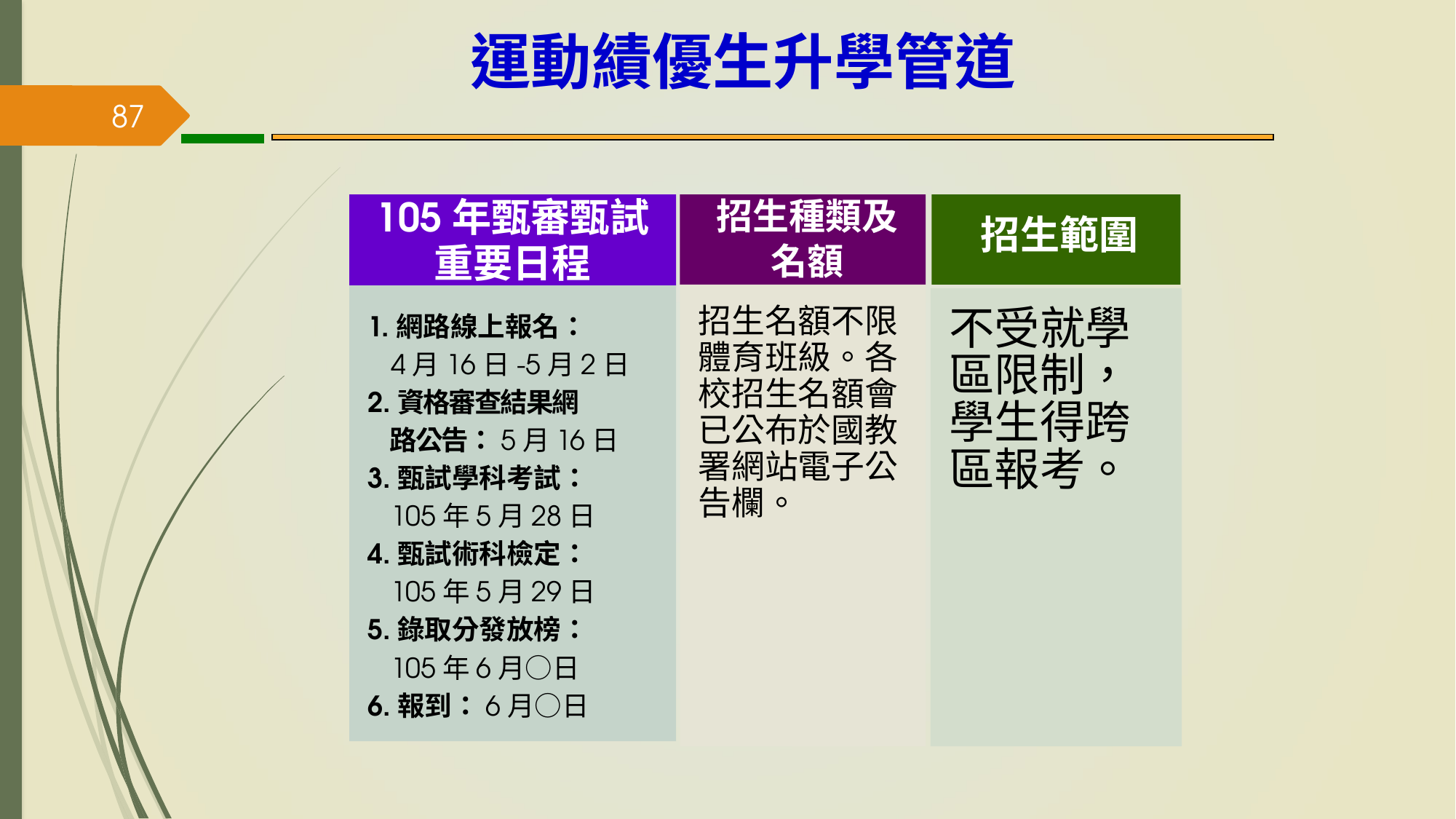

運動績優生升學管道
87

招生種類及
名額
105年甄審甄試
重要日程

招生名額不限體育班級。各校招生名額會已公布於國教署網站電子公告欄。
不受就學區限制，學生得跨區報考。
招生範圍
1.網路線上報名：
   4月16日-5月2日
2.資格審查結果網
   路公告：5月16日
3.甄試學科考試：
   105年5月28日
4.甄試術科檢定：
   105年5月29日
5.錄取分發放榜：
   105年6月○日
6.報到：6月○日